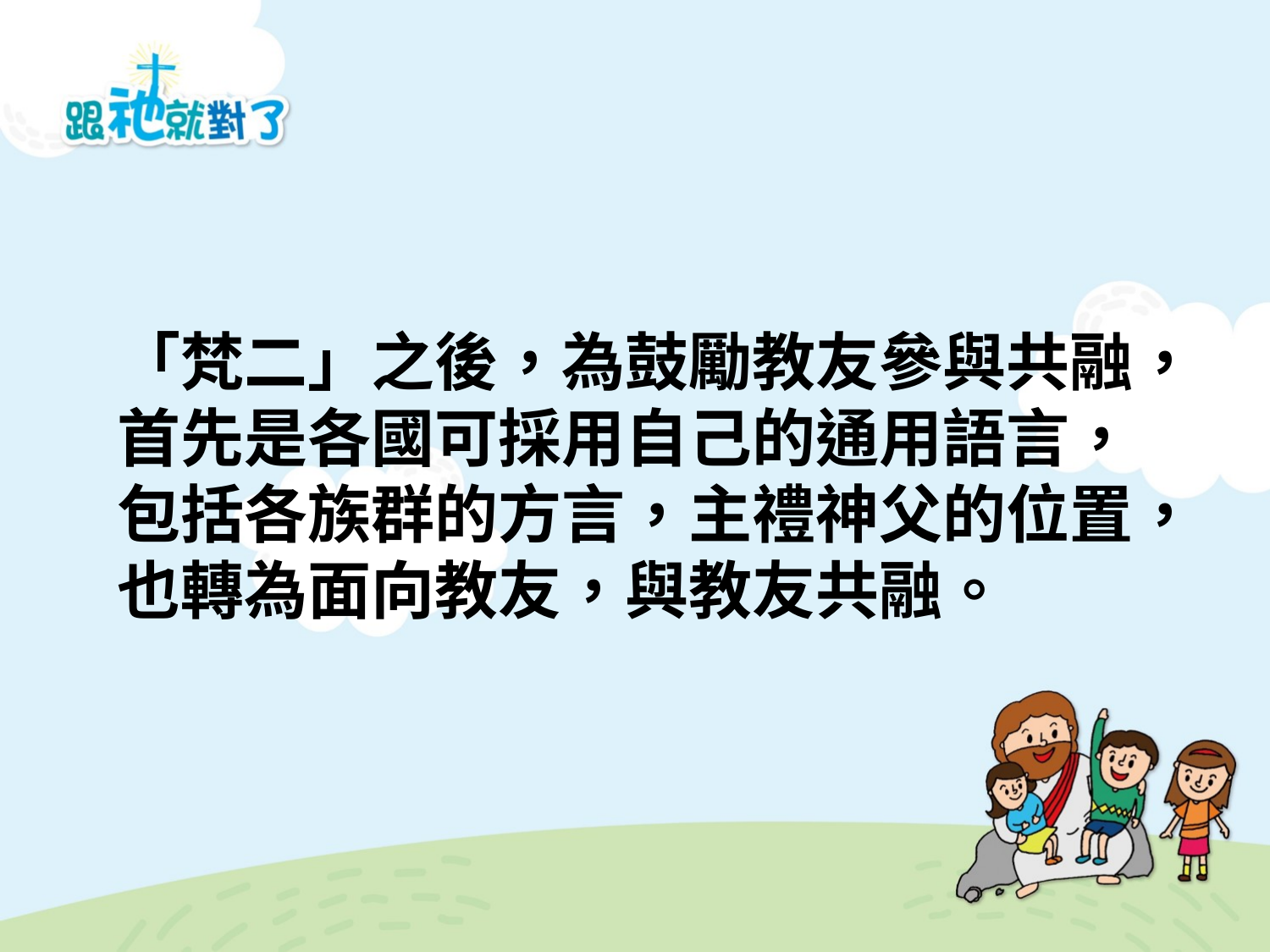

「梵二」之後，為鼓勵教友參與共融，首先是各國可採用自己的通用語言，包括各族群的方言，主禮神父的位置，也轉為面向教友，與教友共融。